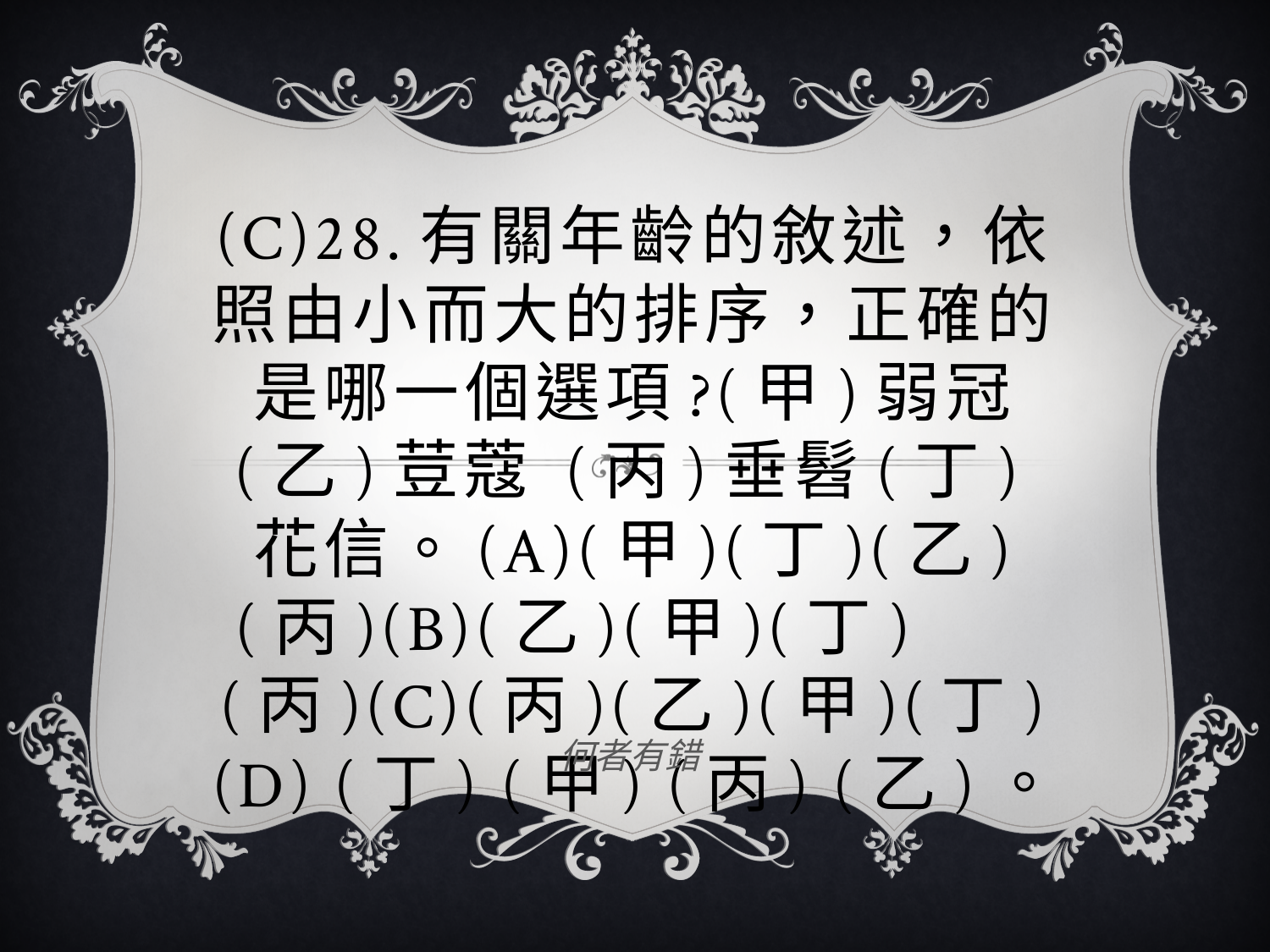

# (C)28.有關年齡的敘述，依照由小而大的排序，正確的是哪一個選項?(甲)弱冠 (乙)荳蔻 (丙)垂髫(丁)花信。(A)(甲)(丁)(乙)(丙)(B)(乙)(甲)(丁)       (丙)(C)(丙)(乙)(甲)(丁) (D) (丁) (甲) (丙) (乙)。
何者有錯